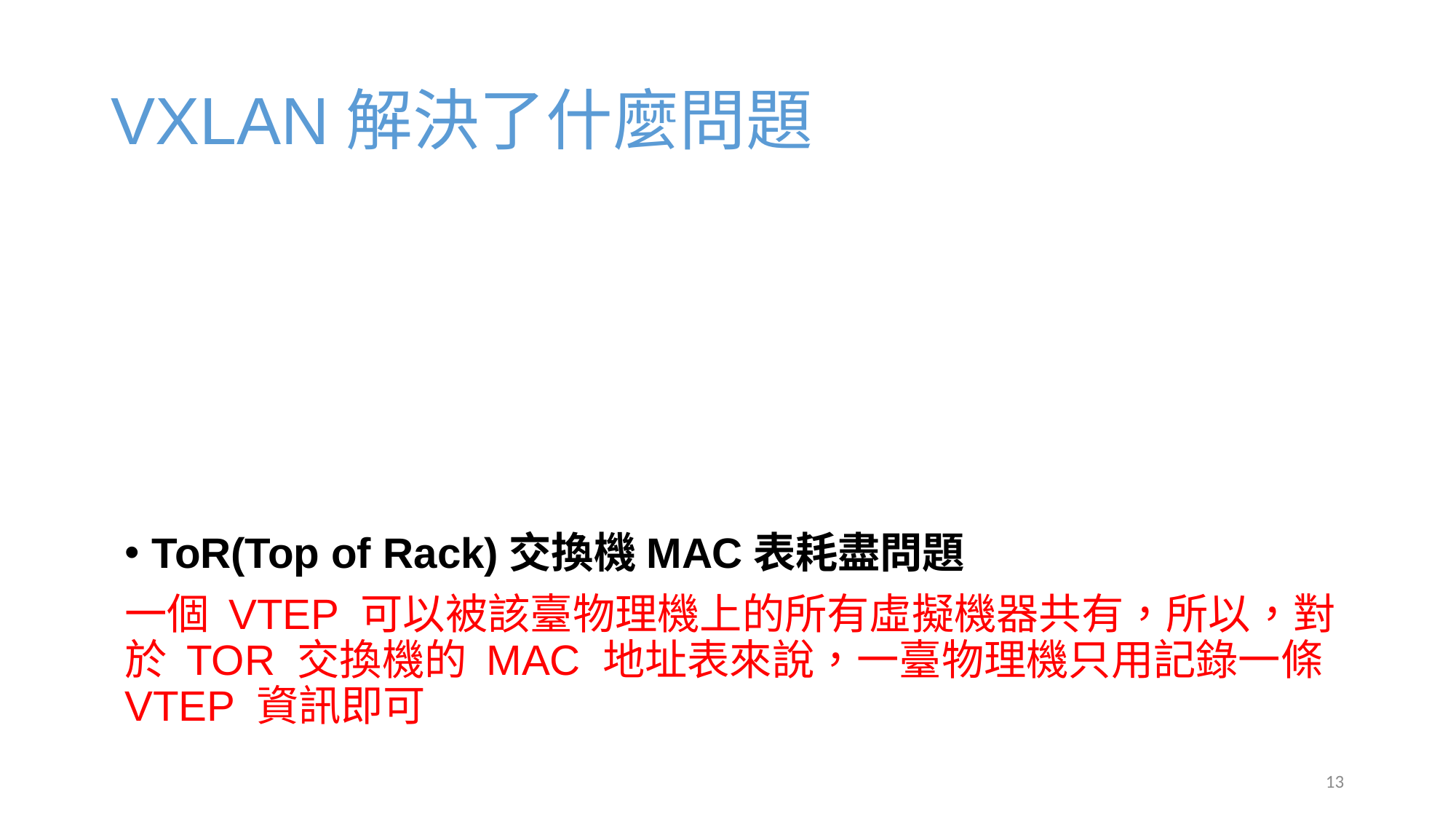

# VXLAN解決了什麼問題

ToR(Top of Rack)交換機MAC表耗盡問題
一個 VTEP 可以被該臺物理機上的所有虛擬機器共有，所以，對於 TOR 交換機的 MAC 地址表來說，一臺物理機只用記錄一條 VTEP 資訊即可

13